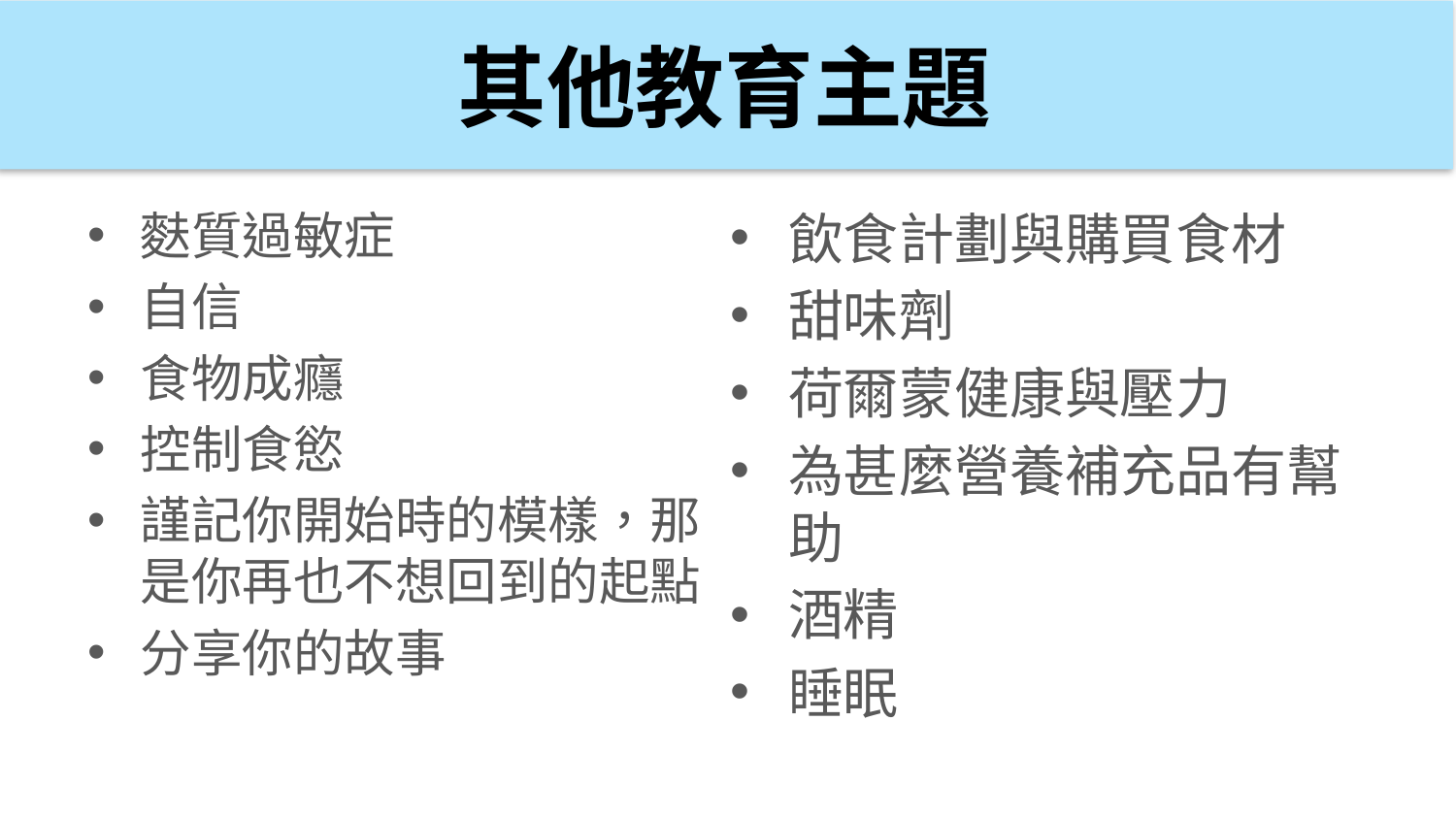

其他教育主題
飲食計劃與購買食材
甜味劑
荷爾蒙健康與壓力
為甚麼營養補充品有幫助
酒精
睡眠
麩質過敏症
自信
食物成癮
控制食慾
謹記你開始時的模樣，那是你再也不想回到的起點
分享你的故事